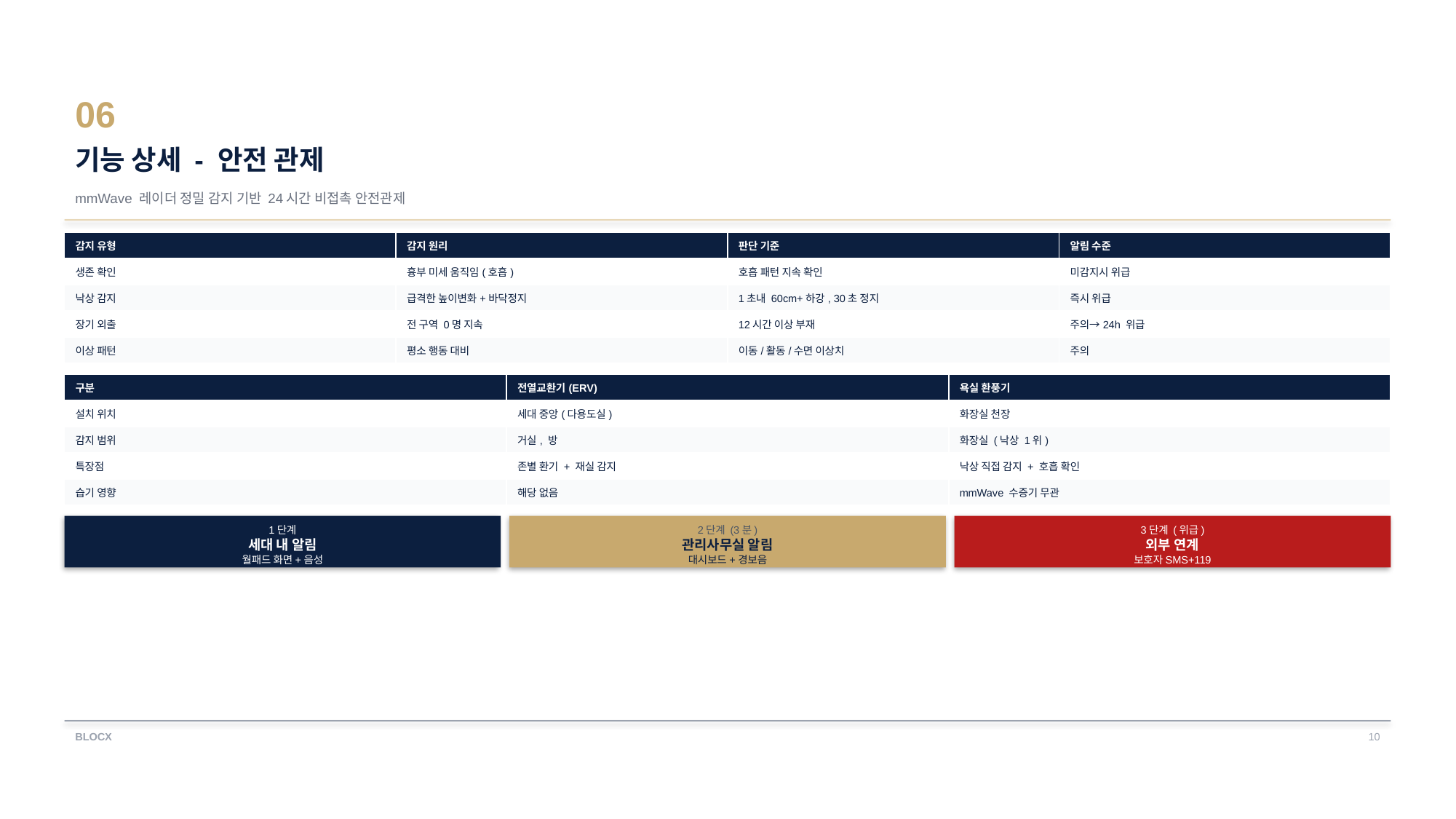

06
기능 상세 - 안전 관제
mmWave 레이더 정밀 감지 기반 24시간 비접촉 안전관제

| 감지 유형 | 감지 원리 | 판단 기준 | 알림 수준 |
| --- | --- | --- | --- |
| 생존 확인 | 흉부 미세 움직임(호흡) | 호흡 패턴 지속 확인 | 미감지시 위급 |
| 낙상 감지 | 급격한 높이변화+바닥정지 | 1초내 60cm+하강, 30초 정지 | 즉시 위급 |
| 장기 외출 | 전 구역 0명 지속 | 12시간 이상 부재 | 주의→24h 위급 |
| 이상 패턴 | 평소 행동 대비 | 이동/활동/수면 이상치 | 주의 |
| 구분 | 전열교환기(ERV) | 욕실 환풍기 |
| --- | --- | --- |
| 설치 위치 | 세대 중앙(다용도실) | 화장실 천장 |
| 감지 범위 | 거실, 방 | 화장실 (낙상 1위) |
| 특장점 | 존별 환기 + 재실 감지 | 낙상 직접 감지 + 호흡 확인 |
| 습기 영향 | 해당 없음 | mmWave 수증기 무관 |

1단계
2단계 (3분)
3단계 (위급)
세대 내 알림
관리사무실 알림
외부 연계
월패드 화면+음성
대시보드+경보음
보호자SMS+119

BLOCX
10